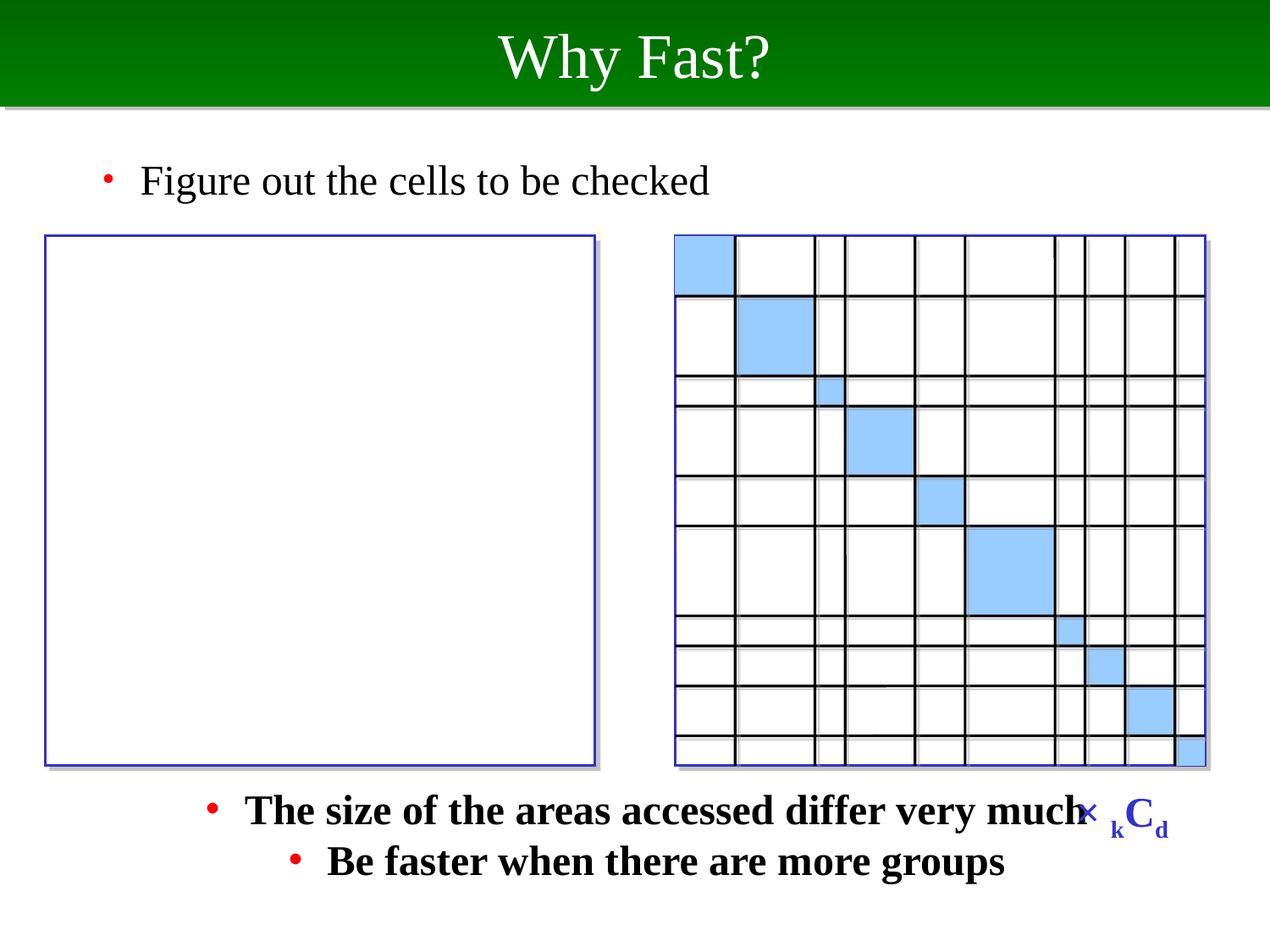

# Why Fast?
・Figure out the cells to be checked

・The size of the areas accessed differ very much
・Be faster when there are more groups
× kCd